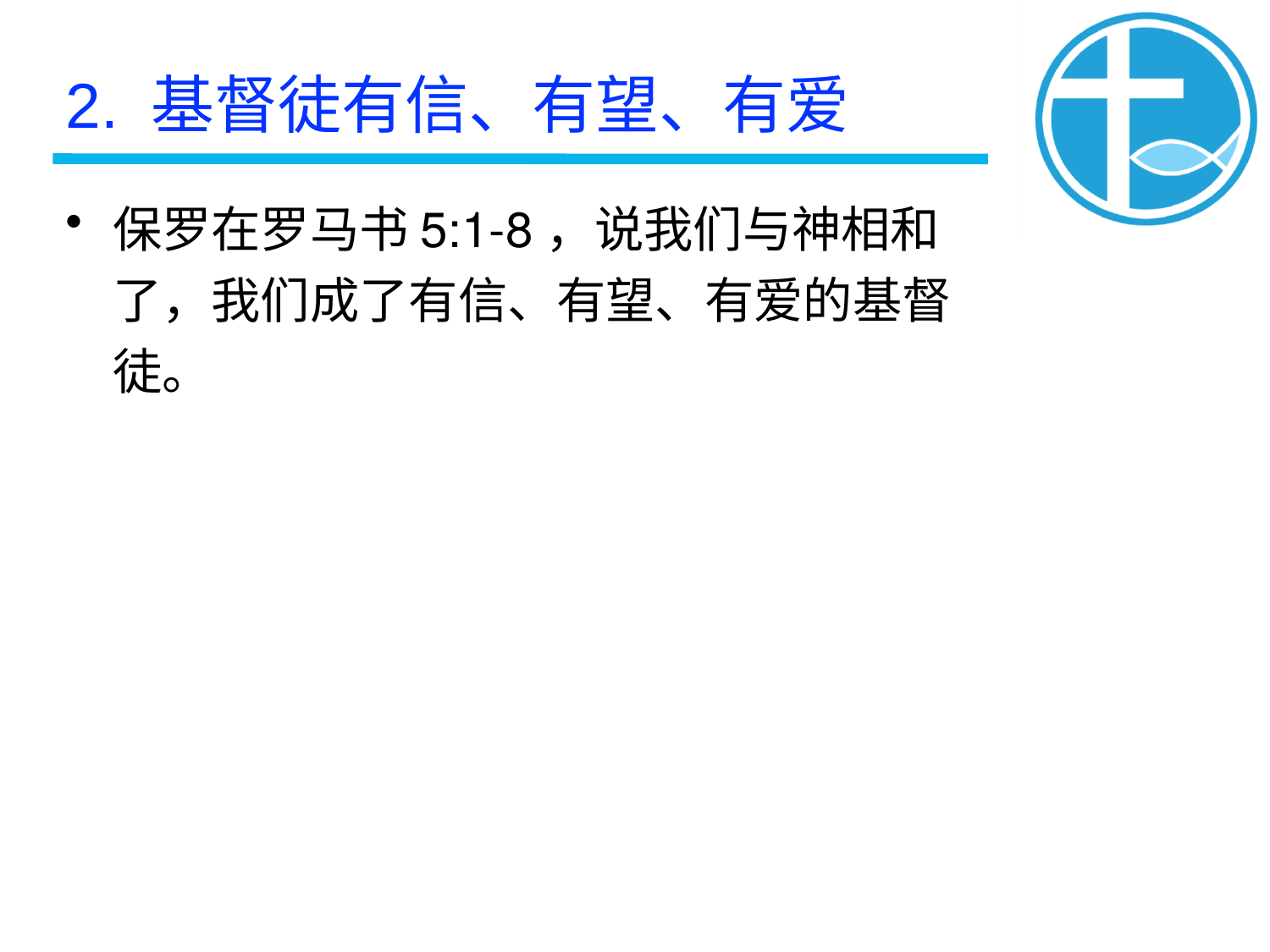

2. 基督徒有信、有望、有爱
保罗在罗马书5:1-8，说我们与神相和了，我们成了有信、有望、有爱的基督徒。